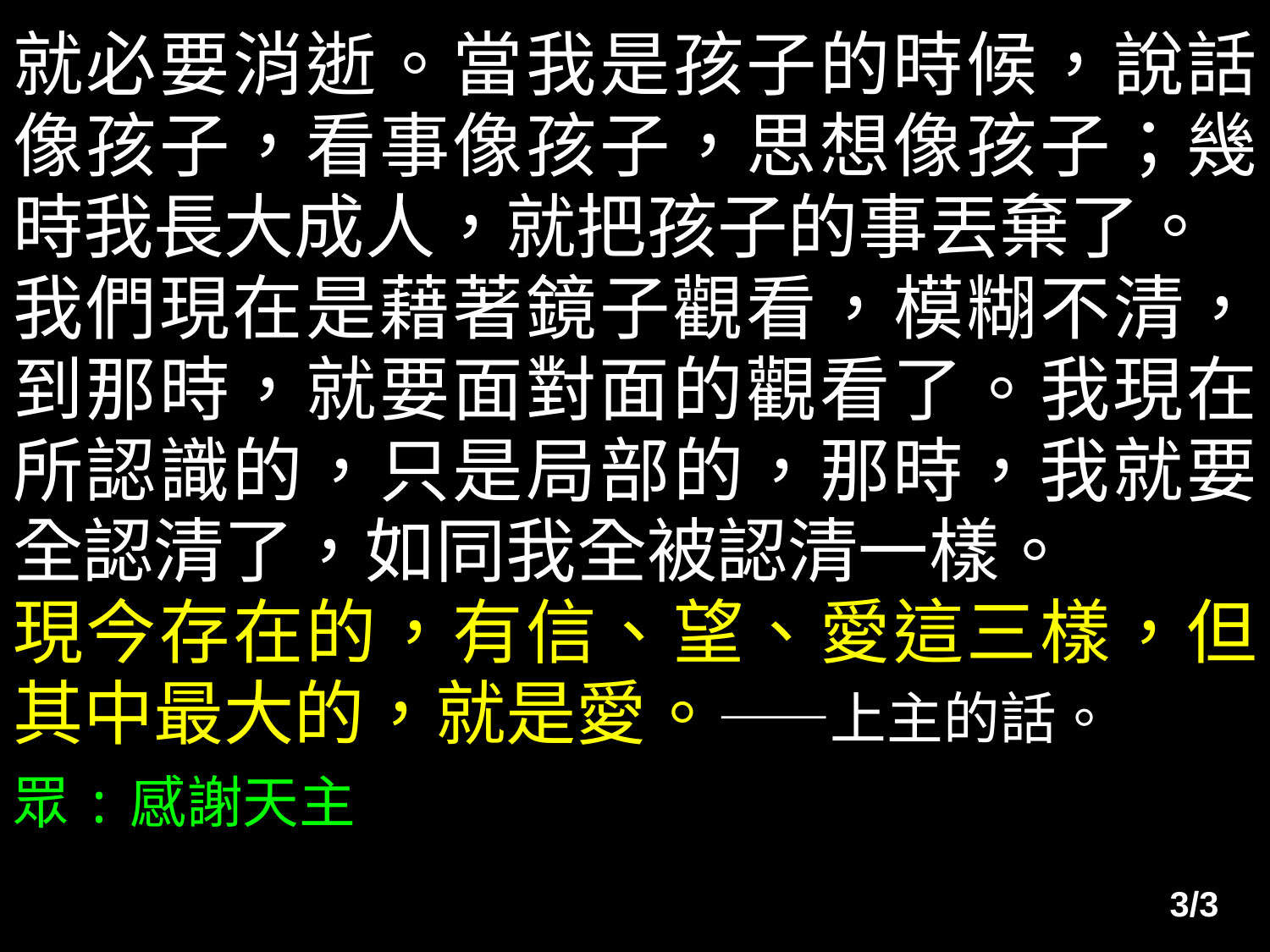

就必要消逝。當我是孩子的時候，說話像孩子，看事像孩子，思想像孩子；幾時我長大成人，就把孩子的事丟棄了。
我們現在是藉著鏡子觀看，模糊不清，到那時，就要面對面的觀看了。我現在所認識的，只是局部的，那時，我就要全認清了，如同我全被認清一樣。
現今存在的，有信、望、愛這三樣，但其中最大的，就是愛。——上主的話。
眾:感謝天主
 3/3